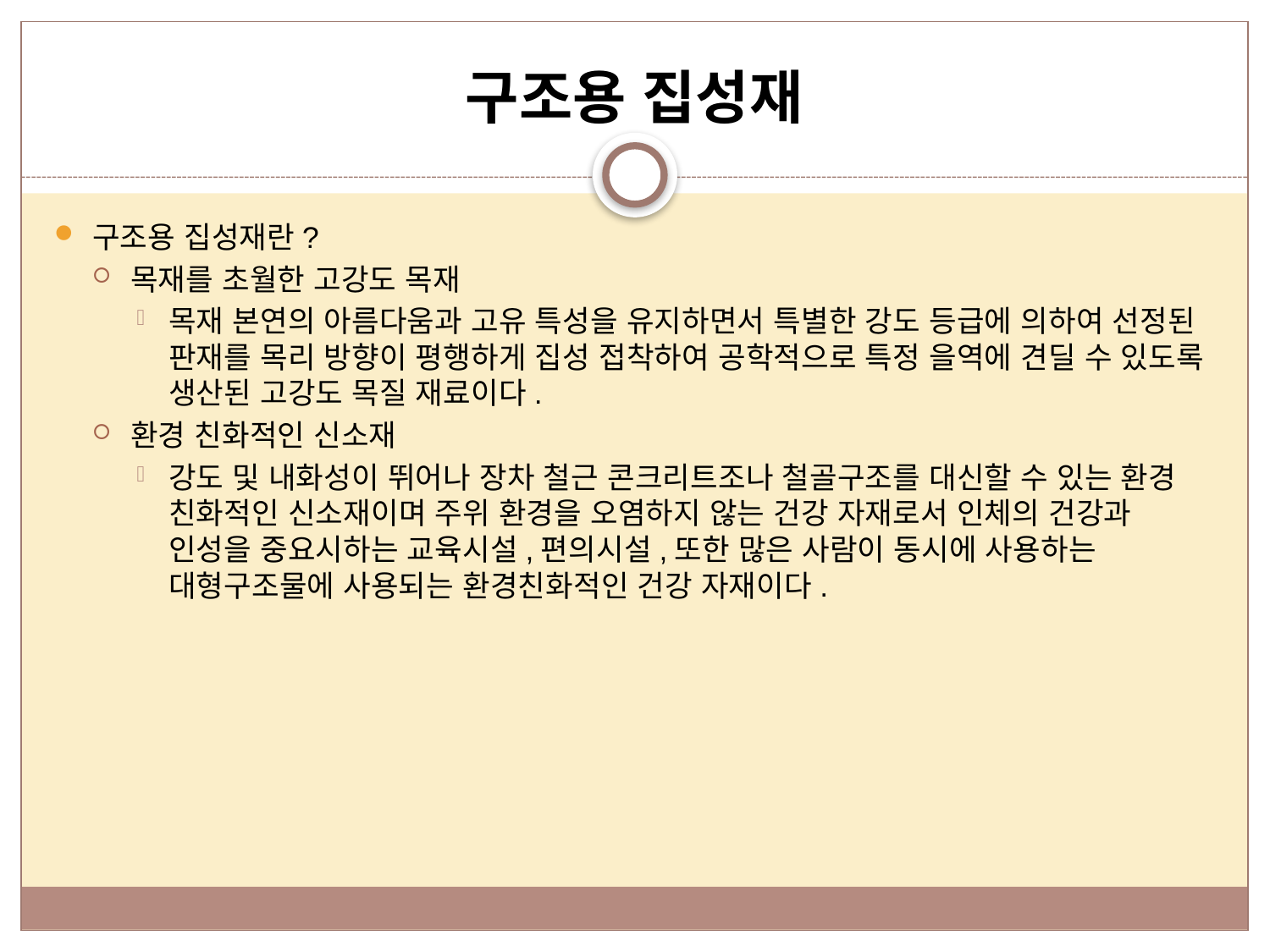

# 구조용 집성재
구조용 집성재란?
목재를 초월한 고강도 목재
목재 본연의 아름다움과 고유 특성을 유지하면서 특별한 강도 등급에 의하여 선정된 판재를 목리 방향이 평행하게 집성 접착하여 공학적으로 특정 을역에 견딜 수 있도록 생산된 고강도 목질 재료이다.
환경 친화적인 신소재
강도 및 내화성이 뛰어나 장차 철근 콘크리트조나 철골구조를 대신할 수 있는 환경 친화적인 신소재이며 주위 환경을 오염하지 않는 건강 자재로서 인체의 건강과 인성을 중요시하는 교육시설,편의시설,또한 많은 사람이 동시에 사용하는 대형구조물에 사용되는 환경친화적인 건강 자재이다.